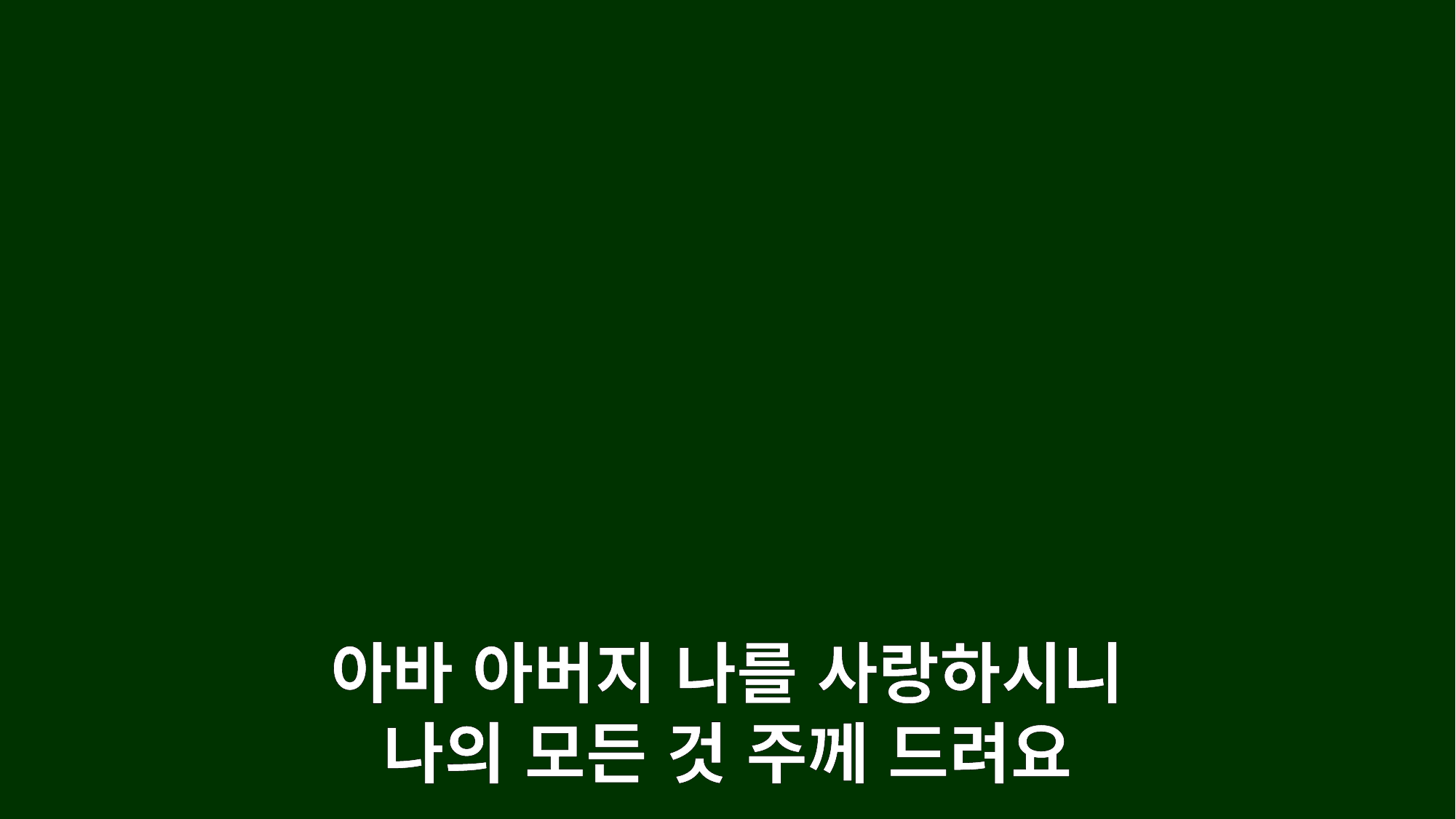

아바 아버지 나를 사랑하시니
나의 모든 것 주께 드려요